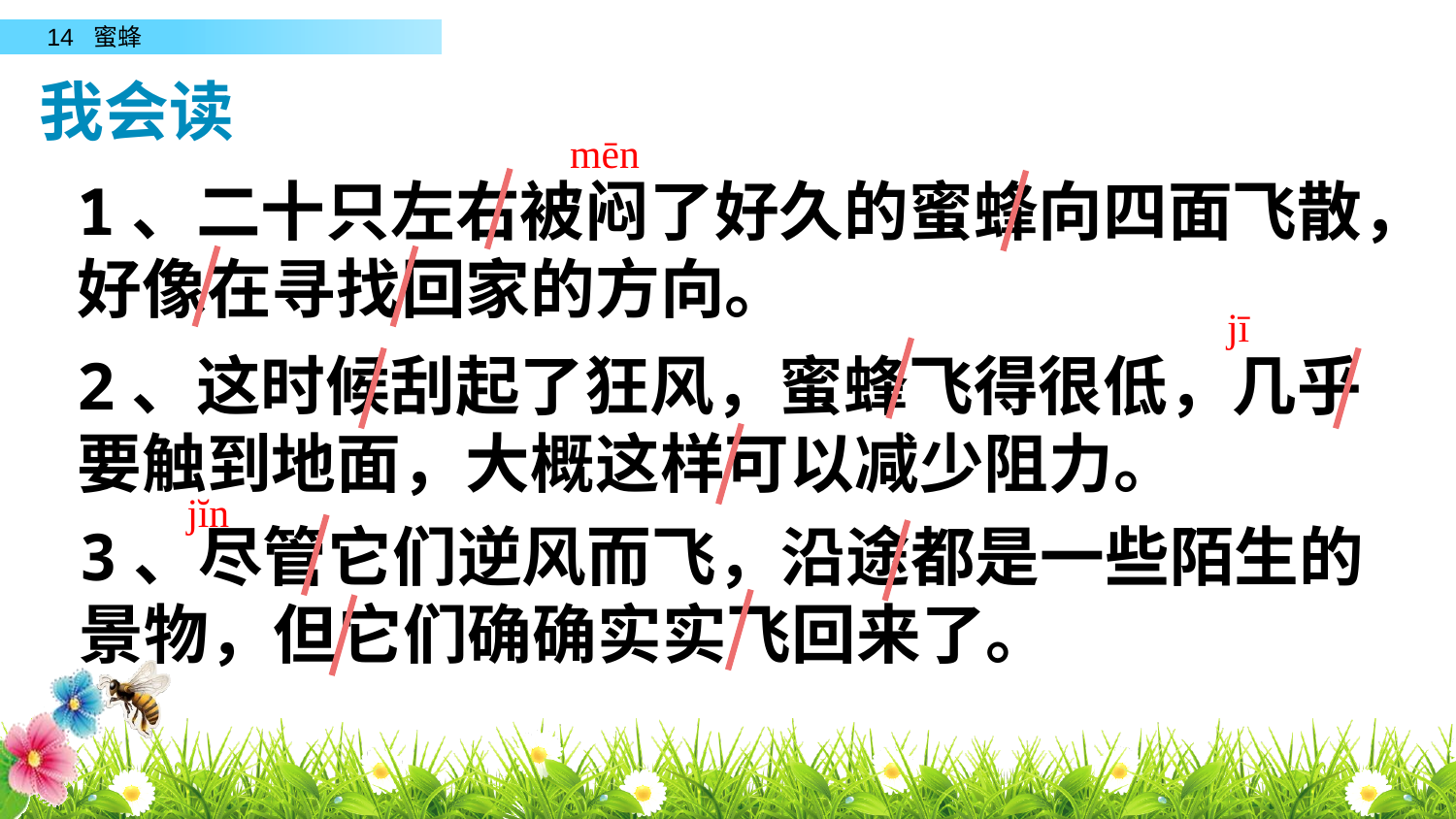

我会读
mēn
1、二十只左右被闷了好久的蜜蜂向四面飞散，好像在寻找回家的方向。
jī
2、这时候刮起了狂风，蜜蜂飞得很低，几乎要触到地面，大概这样可以减少阻力。
jĭn
3、尽管它们逆风而飞，沿途都是一些陌生的景物，但它们确确实实飞回来了。